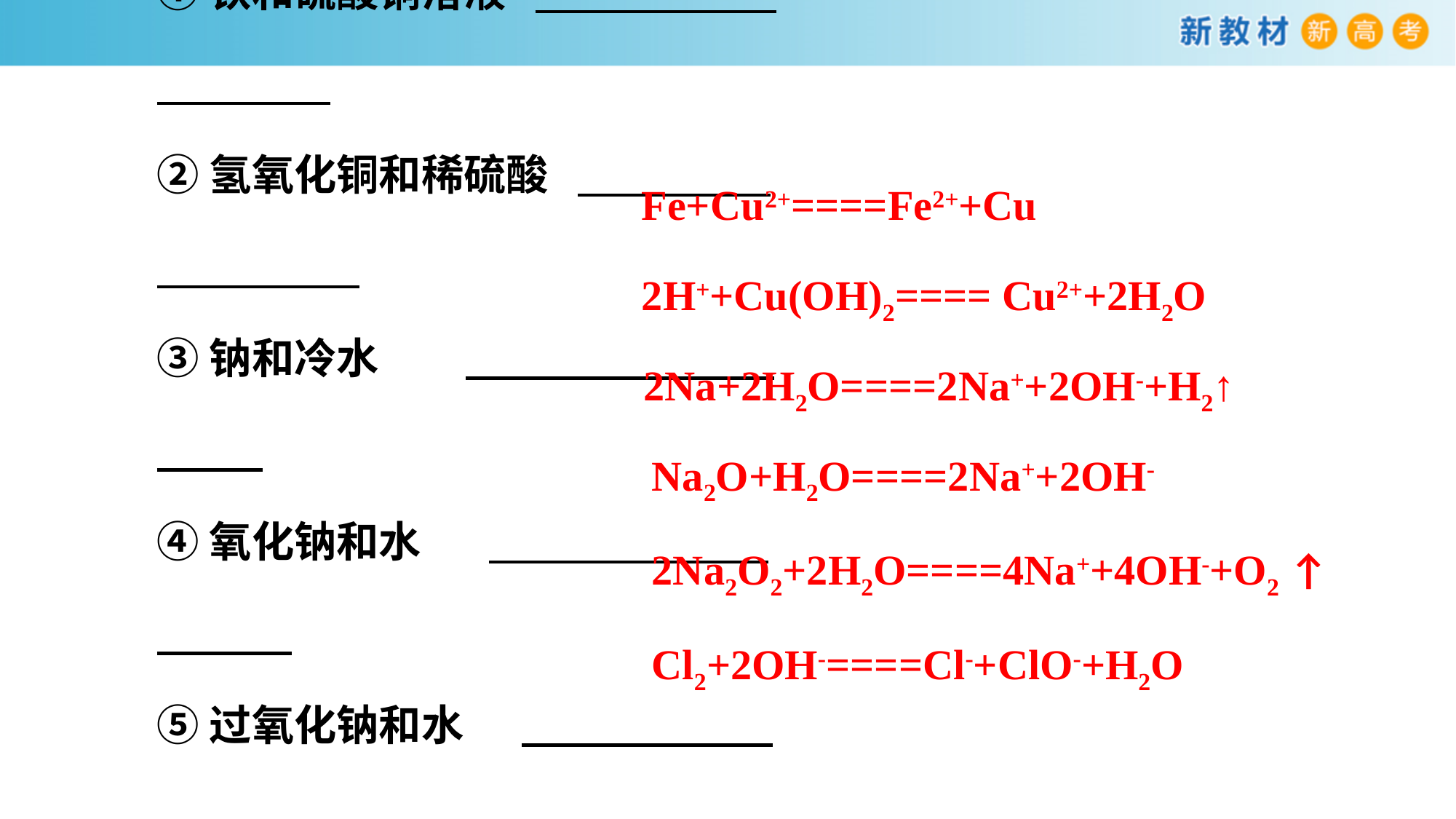

8、写出下列反应的离子方程式。
①铁和硫酸铜溶液
②氢氧化铜和稀硫酸
③钠和冷水
④氧化钠和水
⑤过氧化钠和水
⑥氯气通入NaOH溶液
Fe+Cu2+====Fe2++Cu
2H++Cu(OH)2==== Cu2++2H2O
2Na+2H2O====2Na++2OH-+H2↑
Na2O+H2O====2Na++2OH-
2Na2O2+2H2O====4Na++4OH-+O2 ↑
Cl2+2OH-====Cl-+ClO-+H2O